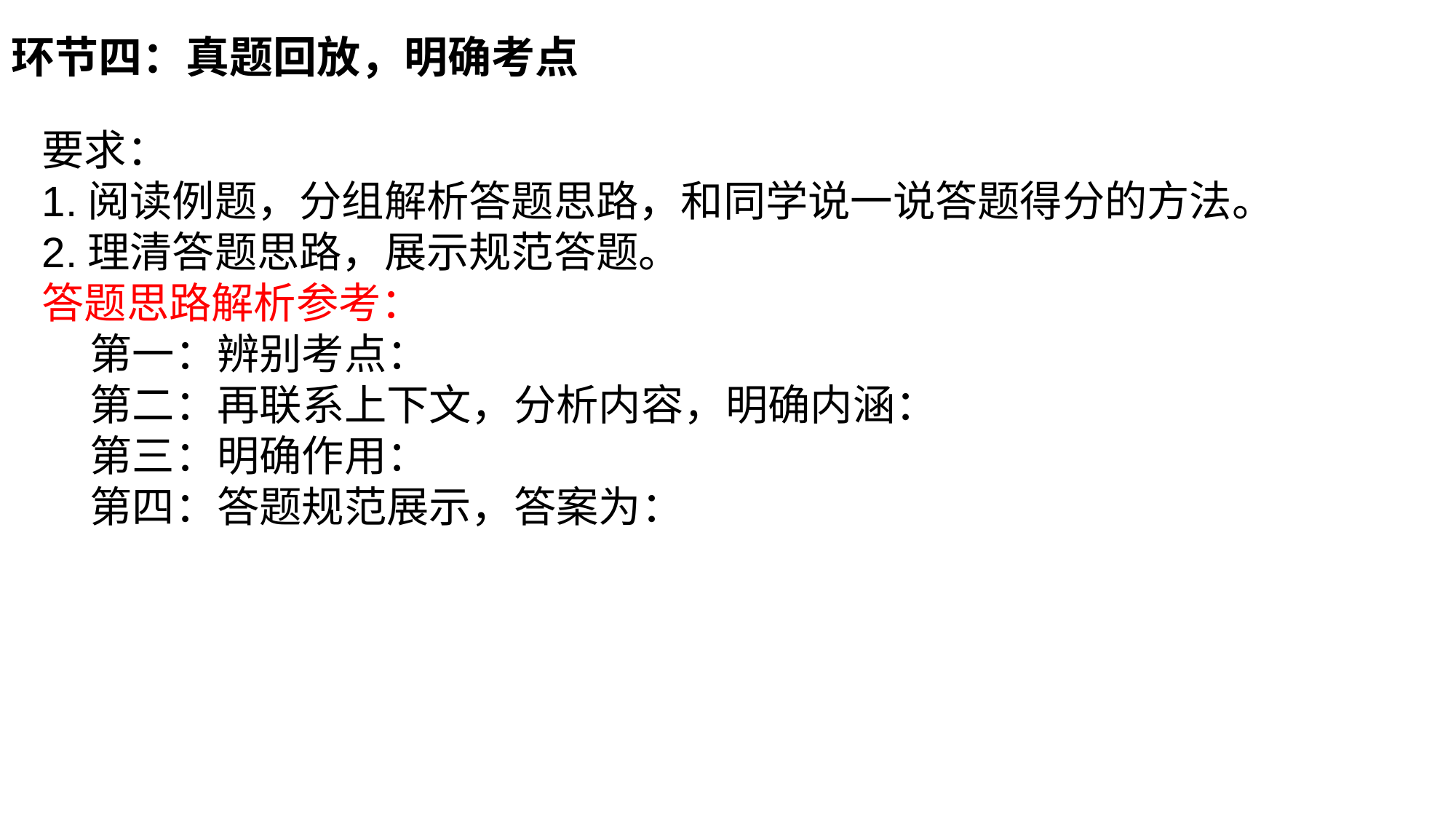

环节四：真题回放，明确考点
要求：
1.阅读例题，分组解析答题思路，和同学说一说答题得分的方法。
2.理清答题思路，展示规范答题。
答题思路解析参考：
    第一：辨别考点：
    第二：再联系上下文，分析内容，明确内涵：
    第三：明确作用：
    第四：答题规范展示，答案为：